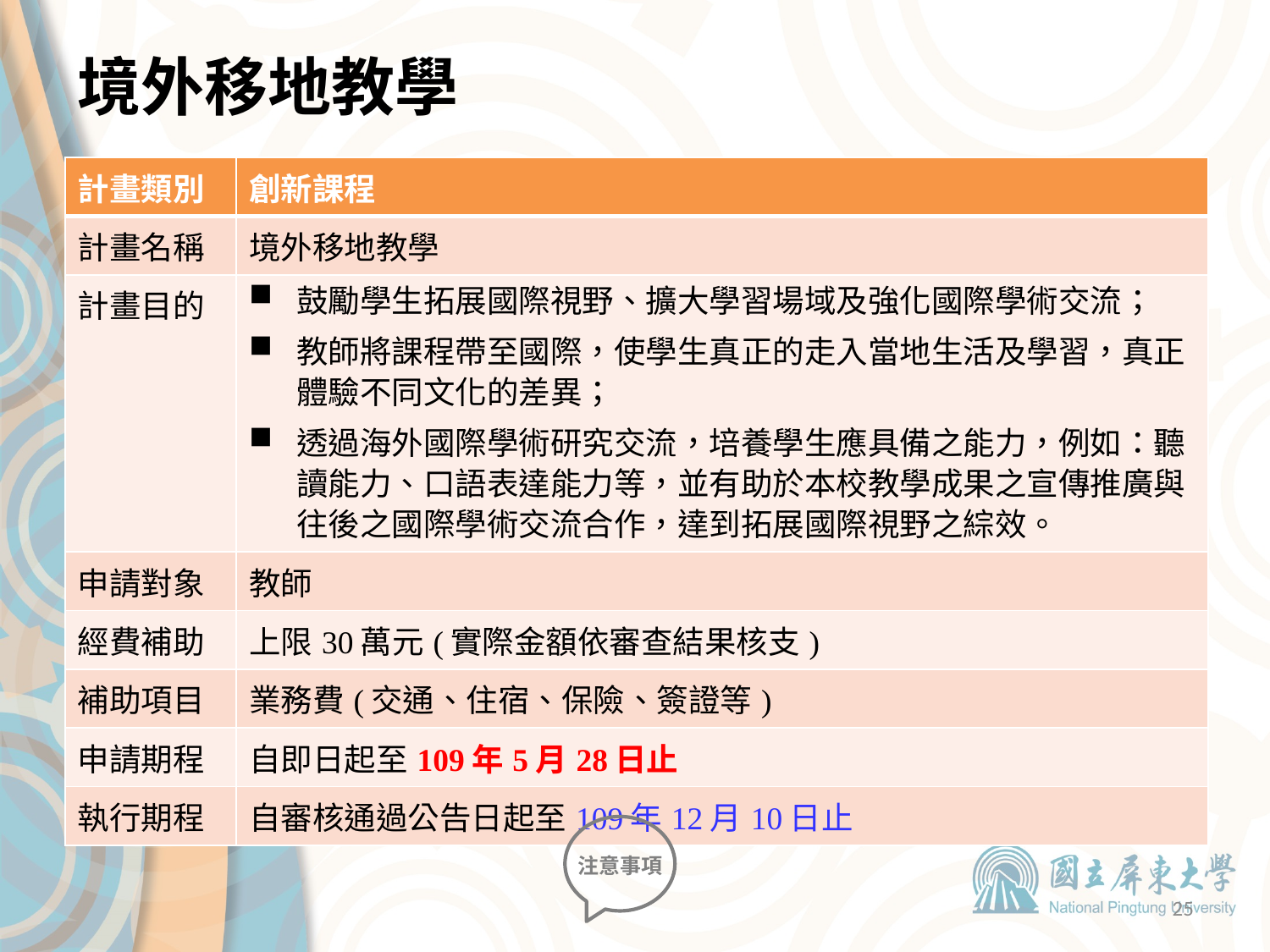

# 境外移地教學
| 計畫類別 | 創新課程 |
| --- | --- |
| 計畫名稱 | 境外移地教學 |
| 計畫目的 | 鼓勵學生拓展國際視野、擴大學習場域及強化國際學術交流； 教師將課程帶至國際，使學生真正的走入當地生活及學習，真正體驗不同文化的差異； 透過海外國際學術研究交流，培養學生應具備之能力，例如：聽讀能力、口語表達能力等，並有助於本校教學成果之宣傳推廣與往後之國際學術交流合作，達到拓展國際視野之綜效。 |
| 申請對象 | 教師 |
| 經費補助 | 上限30萬元(實際金額依審查結果核支) |
| 補助項目 | 業務費(交通、住宿、保險、簽證等) |
| 申請期程 | 自即日起至109年5月28日止 |
| 執行期程 | 自審核通過公告日起至109年12月10日止 |

注意事項
25